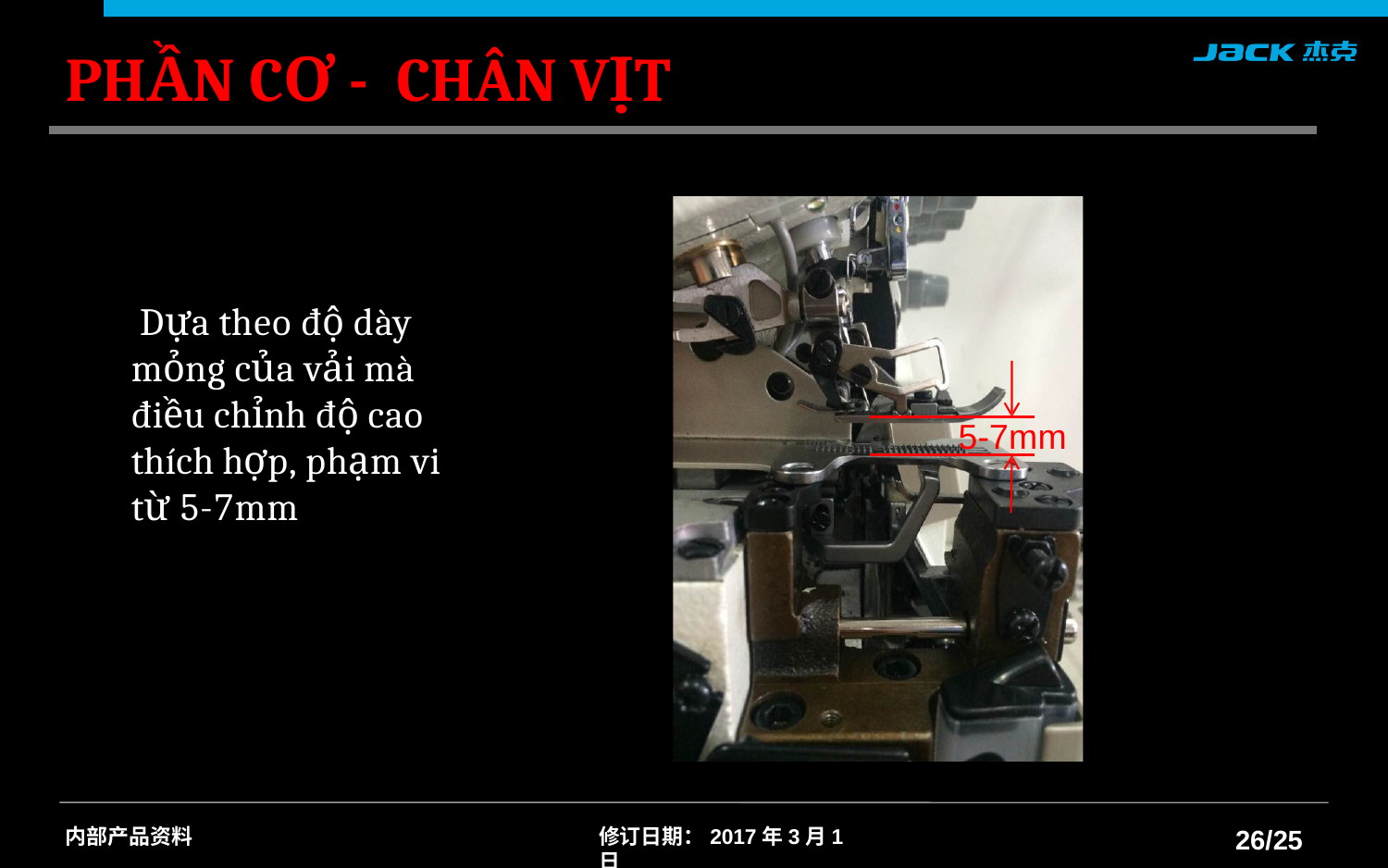

PHẦN CƠ -  CHÂN VỊT

 Dựa theo độ dày mỏng của vải mà điều chỉnh độ cao thích hợp, phạm vi từ 5-7mm

5-7mm

26/25
内部产品资料
修订日期：2017年3月1日